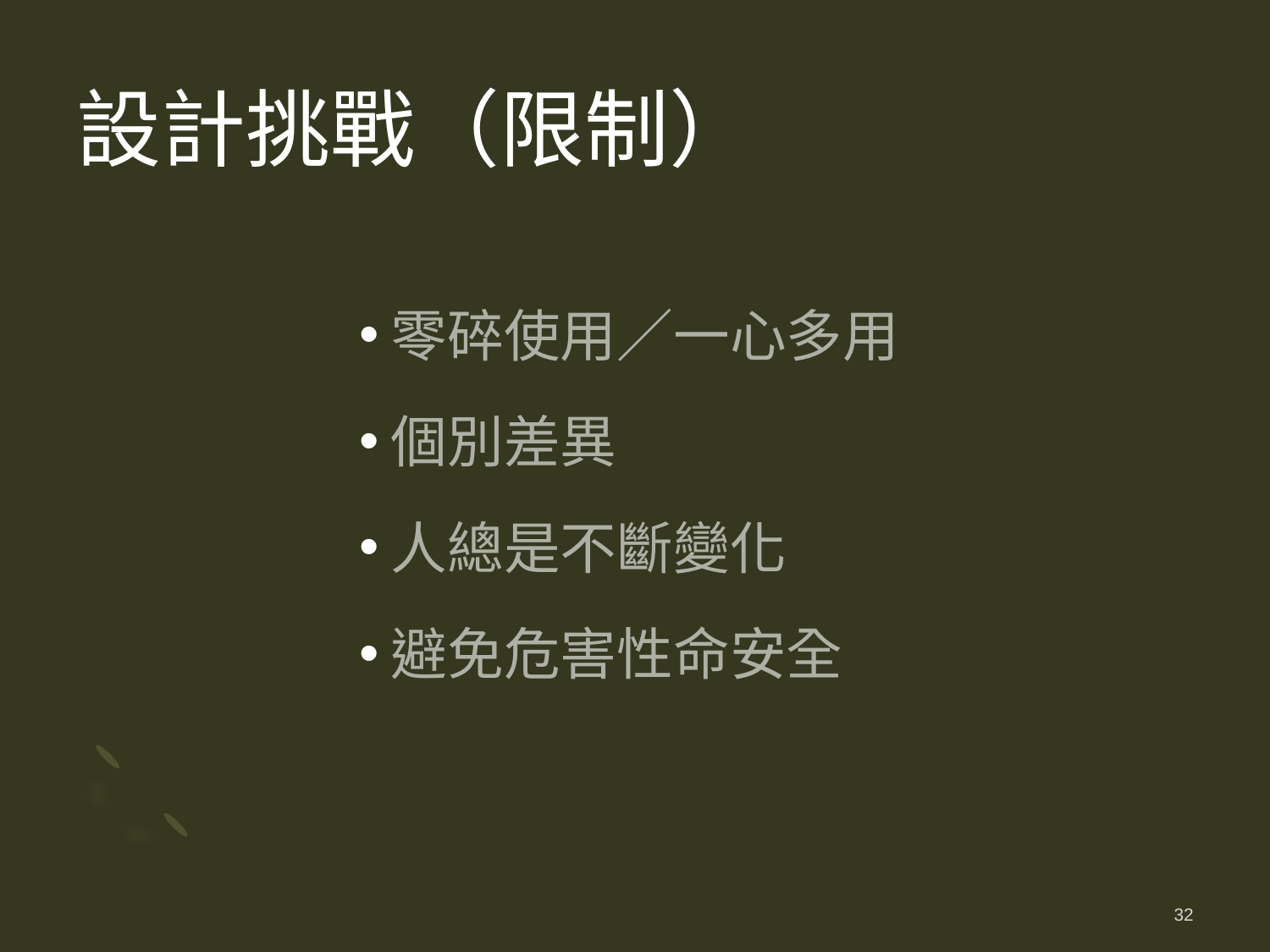

# 設計挑戰（限制）
零碎使用／一心多用
個別差異
人總是不斷變化
避免危害性命安全
32